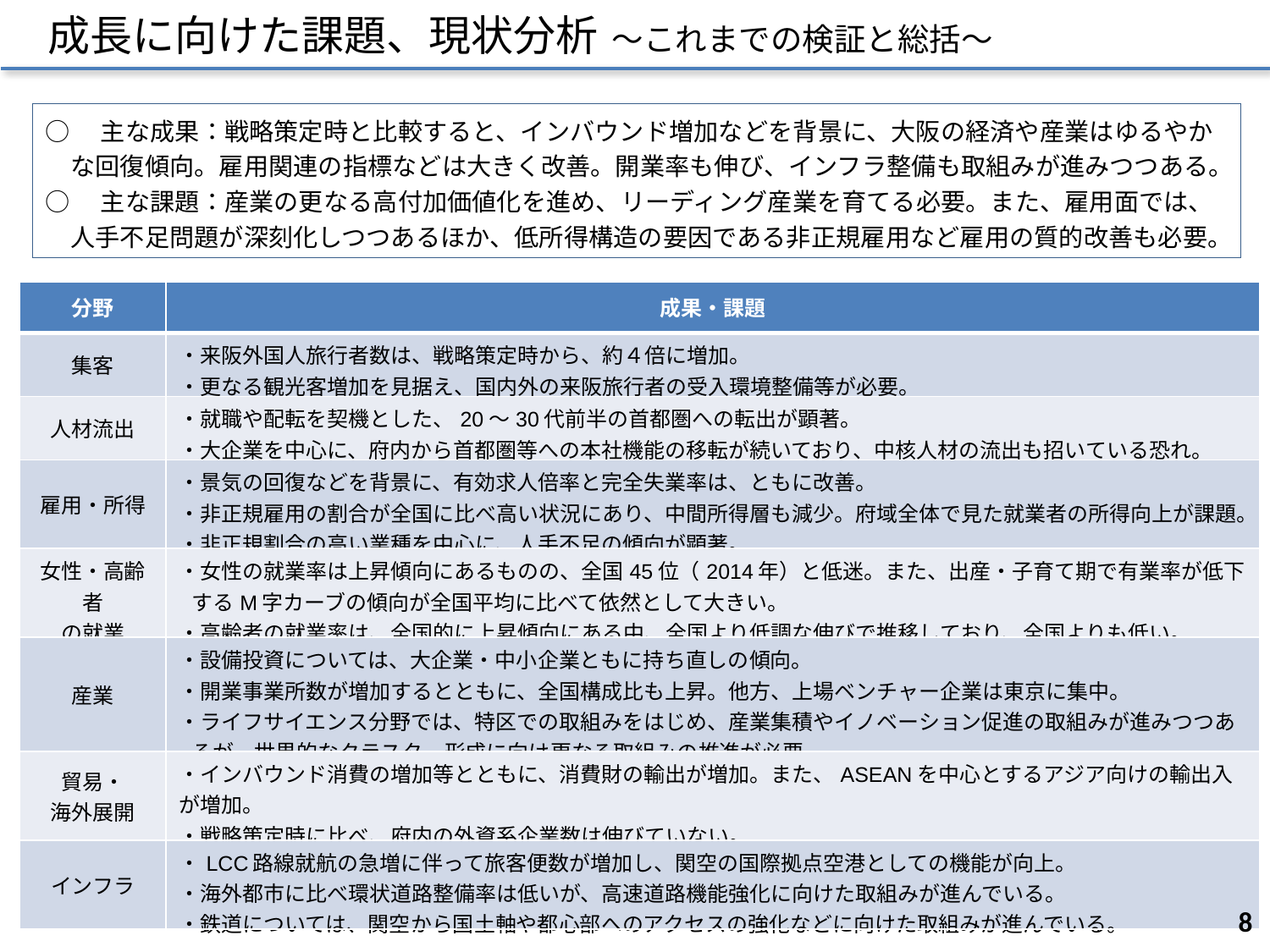

成長に向けた課題、現状分析  ～これまでの検証と総括～
○　主な成果：戦略策定時と比較すると、インバウンド増加などを背景に、大阪の経済や産業はゆるやかな回復傾向。雇用関連の指標などは大きく改善。開業率も伸び、インフラ整備も取組みが進みつつある。
○　主な課題：産業の更なる高付加価値化を進め、リーディング産業を育てる必要。また、雇用面では、人手不足問題が深刻化しつつあるほか、低所得構造の要因である非正規雇用など雇用の質的改善も必要。
| 分野 | 成果・課題 |
| --- | --- |
| 集客 | ・来阪外国人旅行者数は、戦略策定時から、約４倍に増加。 ・更なる観光客増加を見据え、国内外の来阪旅行者の受入環境整備等が必要。 |
| 人材流出 | ・就職や配転を契機とした、20～30代前半の首都圏への転出が顕著。 ・大企業を中心に、府内から首都圏等への本社機能の移転が続いており、中核人材の流出も招いている恐れ。 |
| 雇用・所得 | ・景気の回復などを背景に、有効求人倍率と完全失業率は、ともに改善。 ・非正規雇用の割合が全国に比べ高い状況にあり、中間所得層も減少。府域全体で見た就業者の所得向上が課題。 ・非正規割合の高い業種を中心に、人手不足の傾向が顕著。 |
| 女性・高齢者 の就業 | ・女性の就業率は上昇傾向にあるものの、全国45位（2014年）と低迷。また、出産・子育て期で有業率が低下するM字カーブの傾向が全国平均に比べて依然として大きい。 ・高齢者の就業率は、全国的に上昇傾向にある中、全国より低調な伸びで推移しており、全国よりも低い。 |
| 産業 | ・設備投資については、大企業・中小企業ともに持ち直しの傾向。 ・開業事業所数が増加するとともに、全国構成比も上昇。他方、上場ベンチャー企業は東京に集中。 ・ライフサイエンス分野では、特区での取組みをはじめ、産業集積やイノベーション促進の取組みが進みつつあるが、世界的なクラスター形成に向け更なる取組みの推進が必要。 |
| 貿易・ 海外展開 | ・インバウンド消費の増加等とともに、消費財の輸出が増加。また、ASEANを中心とするアジア向けの輸出入が増加。 ・戦略策定時に比べ、府内の外資系企業数は伸びていない。 |
| インフラ | ・LCC路線就航の急増に伴って旅客便数が増加し、関空の国際拠点空港としての機能が向上。 ・海外都市に比べ環状道路整備率は低いが、高速道路機能強化に向けた取組みが進んでいる。 ・鉄道については、関空から国土軸や都心部へのアクセスの強化などに向けた取組みが進んでいる。 |
8